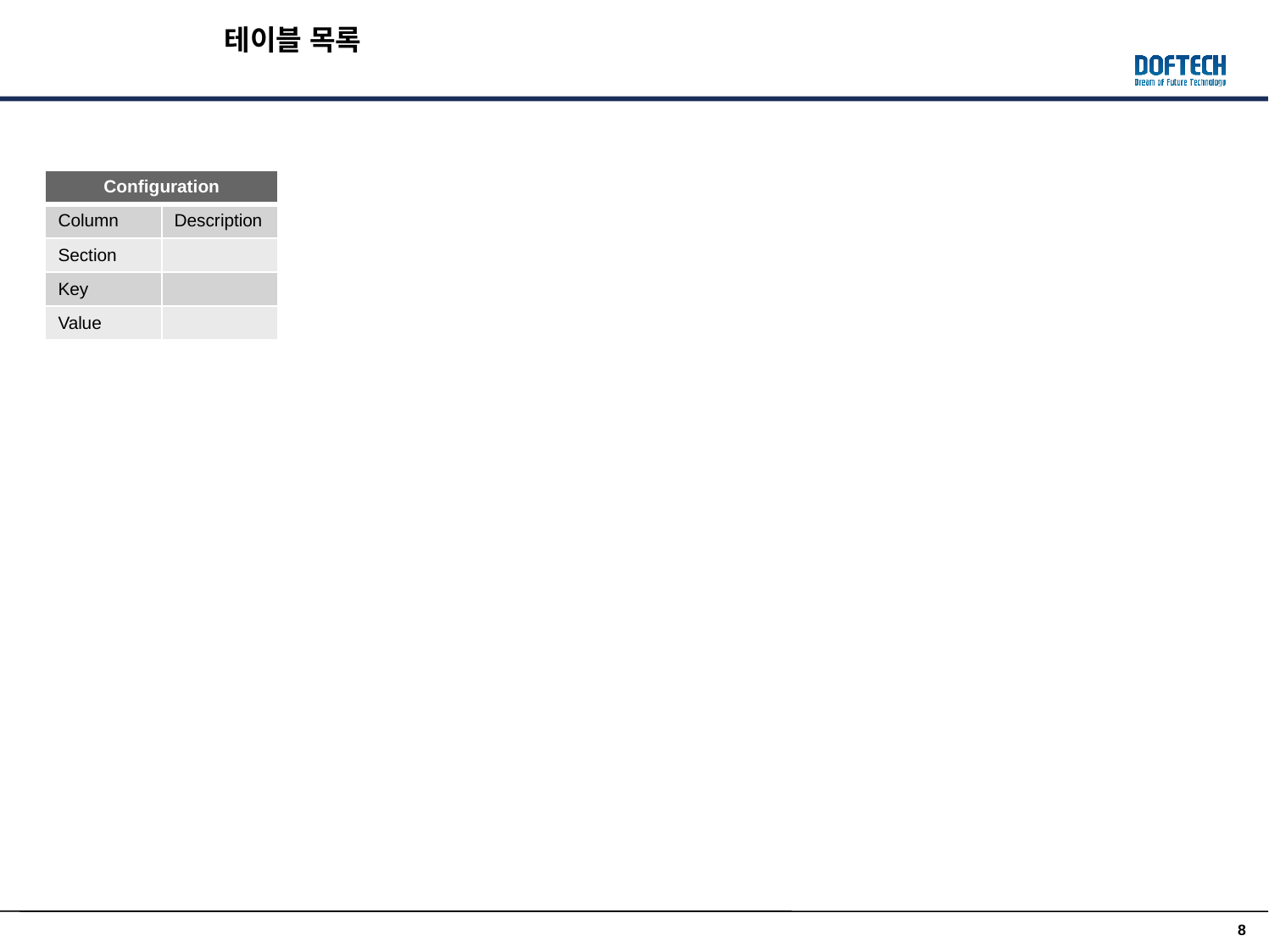

테이블 목록
| Configuration |  |
| --- | --- |
| Column | Description |
| Section |  |
| Key |  |
| Value |  |